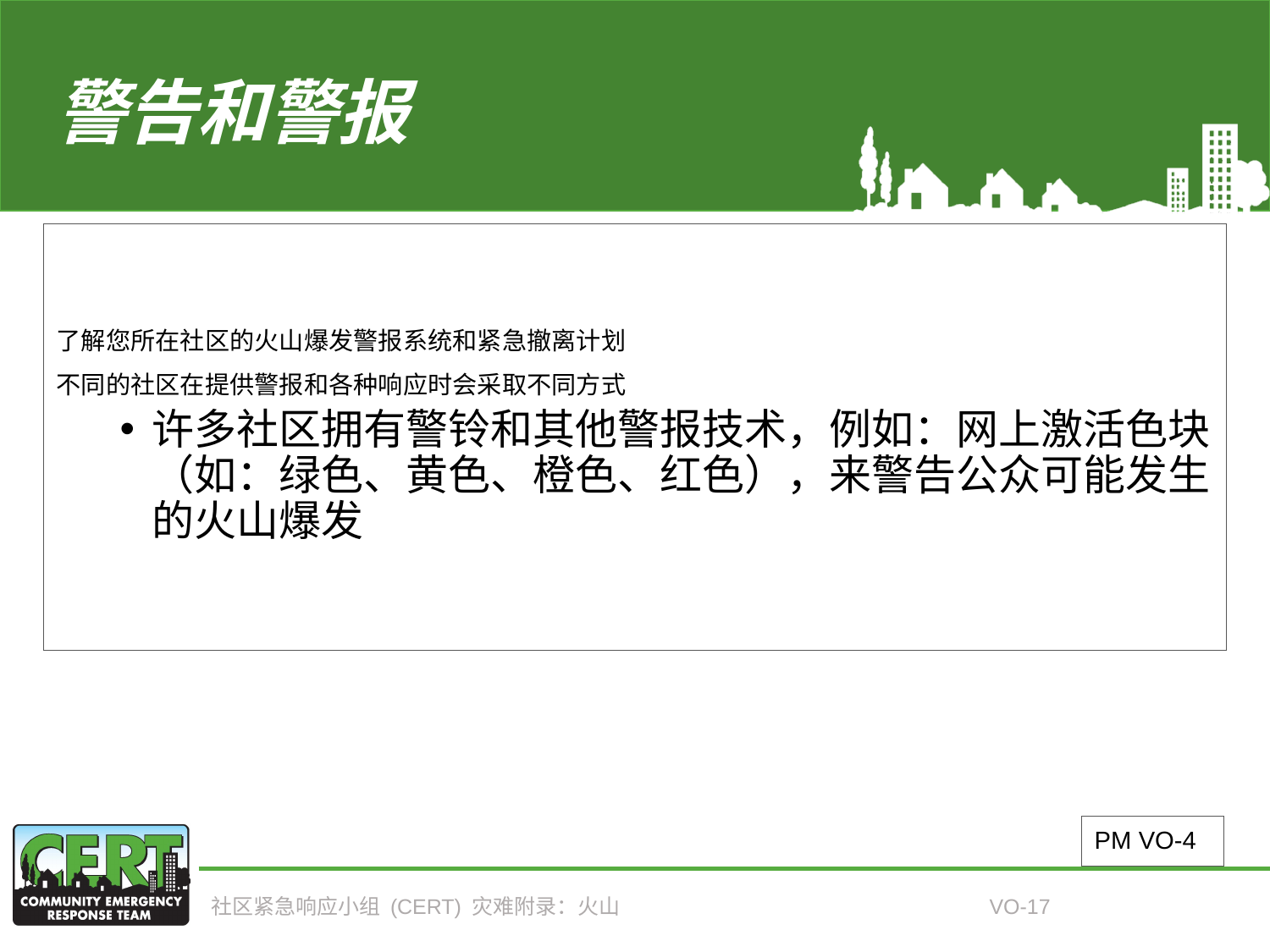

# 警告和警报
了解您所在社区的火山爆发警报系统和紧急撤离计划
不同的社区在提供警报和各种响应时会采取不同方式
许多社区拥有警铃和其他警报技术，例如：网上激活色块（如：绿色、黄色、橙色、红色），来警告公众可能发生的火山爆发
PM VO-4
社区紧急响应小组 (CERT) 灾难附录：火山
VO-17